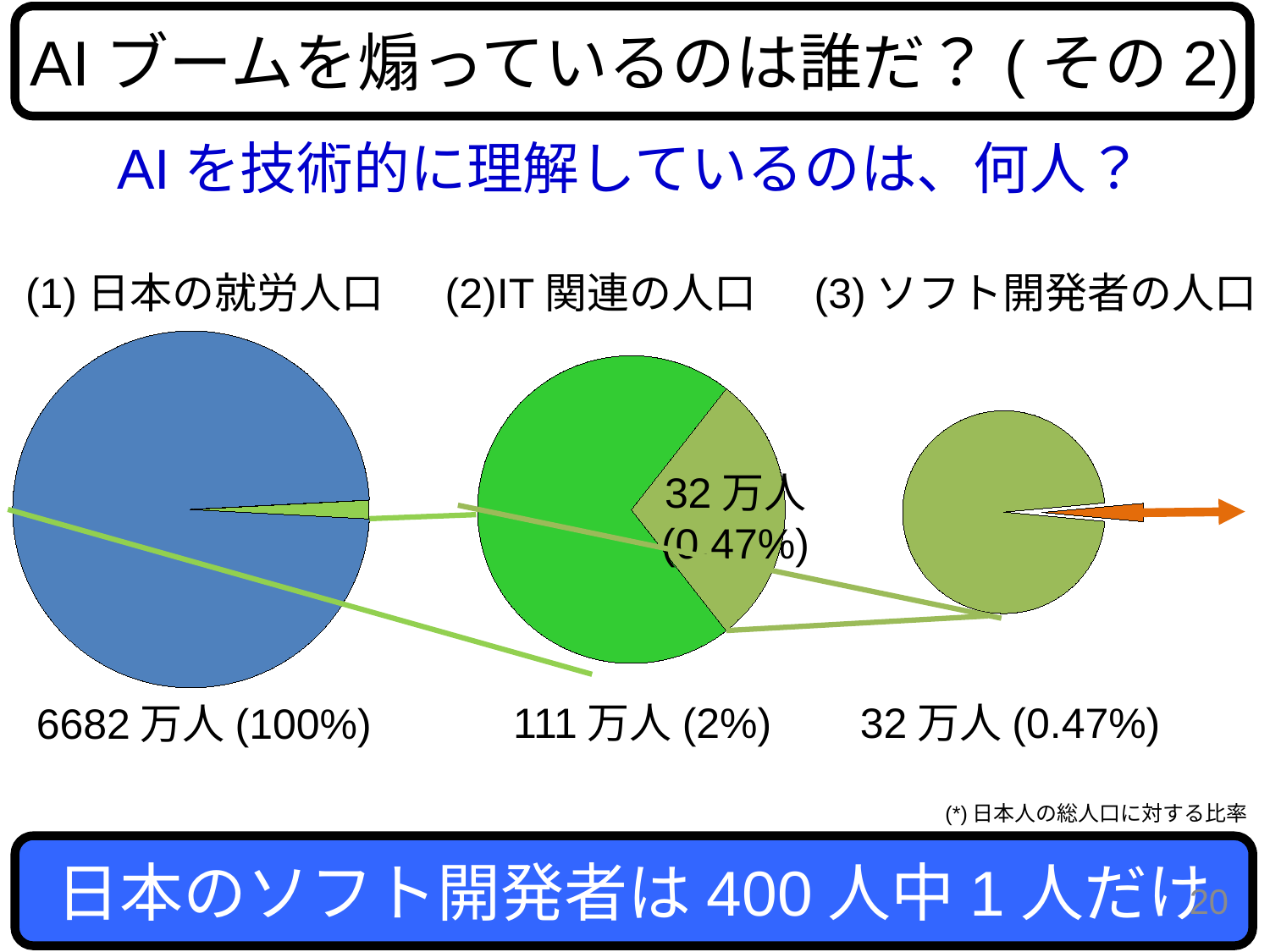

AIブームを煽っているのは誰だ？(その2)
AIを技術的に理解しているのは、何人？
(1)日本の就労人口
(2)IT関連の人口
(3)ソフト開発者の人口

32万人
(0.47%)

111万人(2%)
32万人(0.47%)
6682万人(100%)
(*)日本人の総人口に対する比率
日本のソフト開発者は400人中1人だけ
20